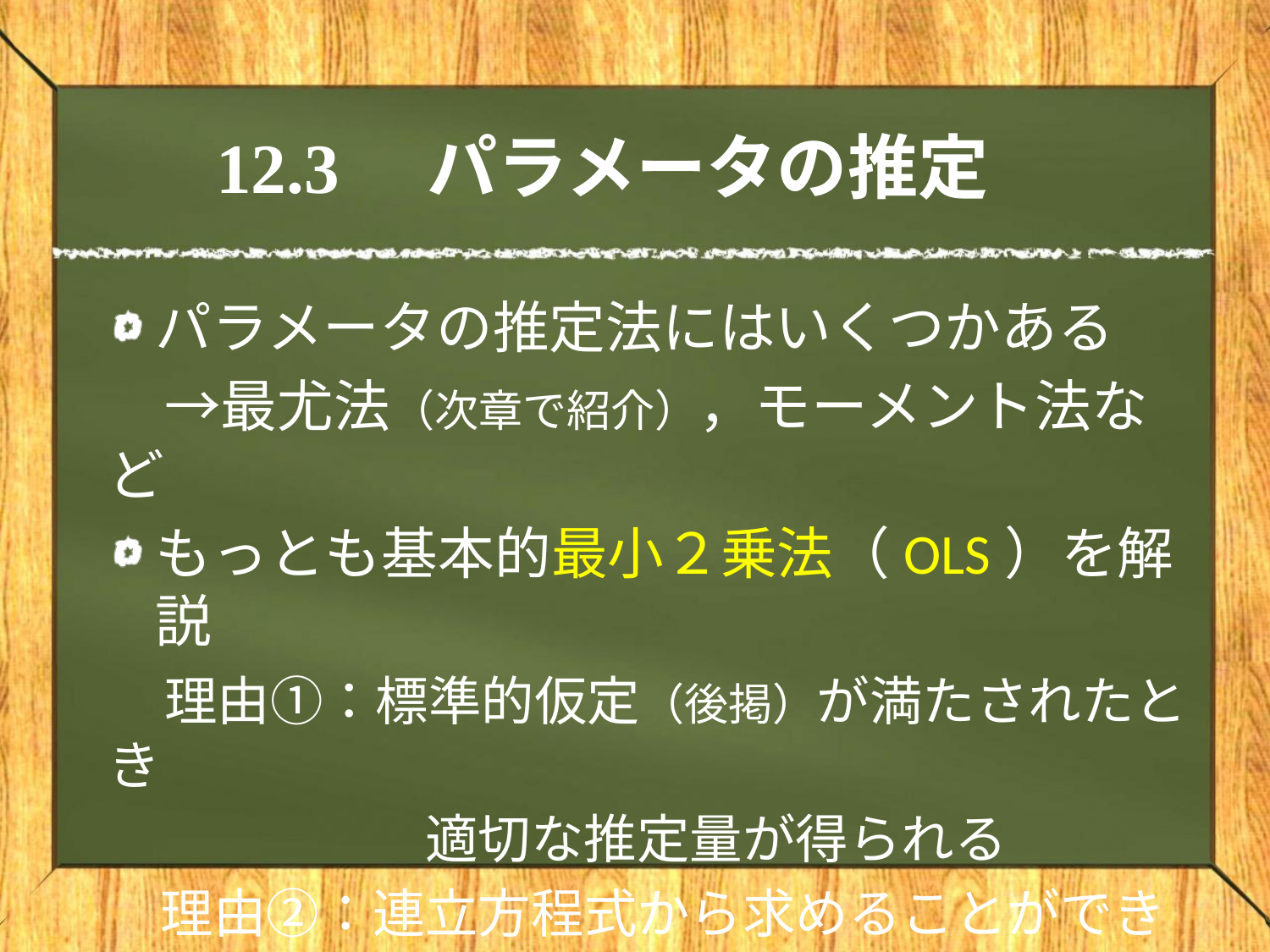

# 12.3　パラメータの推定
パラメータの推定法にはいくつかある
　→最尤法（次章で紹介），モーメント法など
もっとも基本的最小２乗法（OLS）を解説
　理由①：標準的仮定（後掲）が満たされたとき
　　　　　　適切な推定量が得られる
　理由②：連立方程式から求めることができる